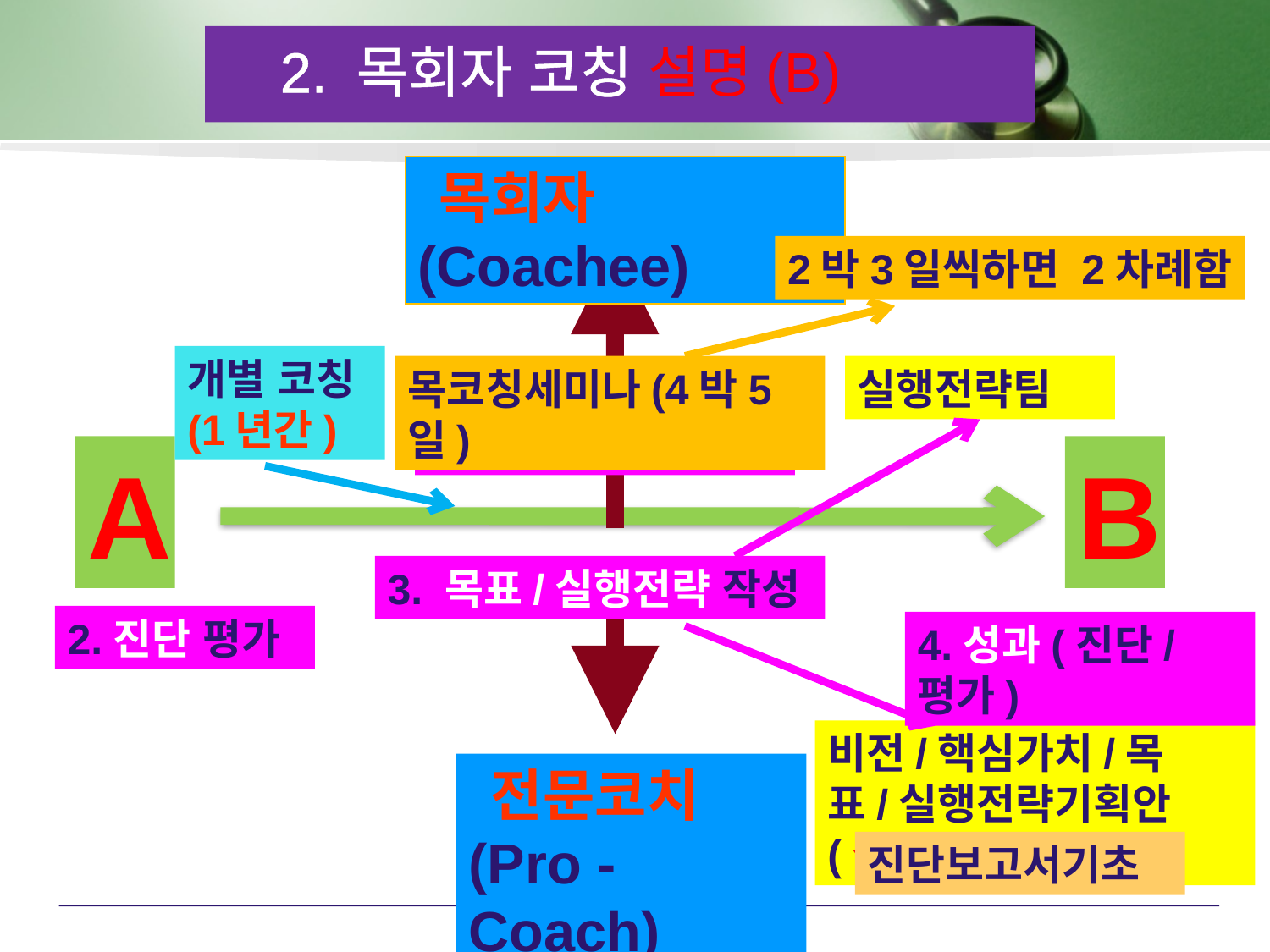

2. 목회자 코칭 설명(B)
 목회자(Coachee)
2박3일씩하면 2차례함
개별 코칭
(1년간)
목코칭세미나(4박5일)
실행전략팀
1. 목회성찰의 기회
A
B
3. 목표/실행전략 작성
2.진단 평가
4.성과(진단/평가)
비전/핵심가치/목표/실행전략기획안(설정)
 전문코치(Pro -Coach)
진단보고서기초